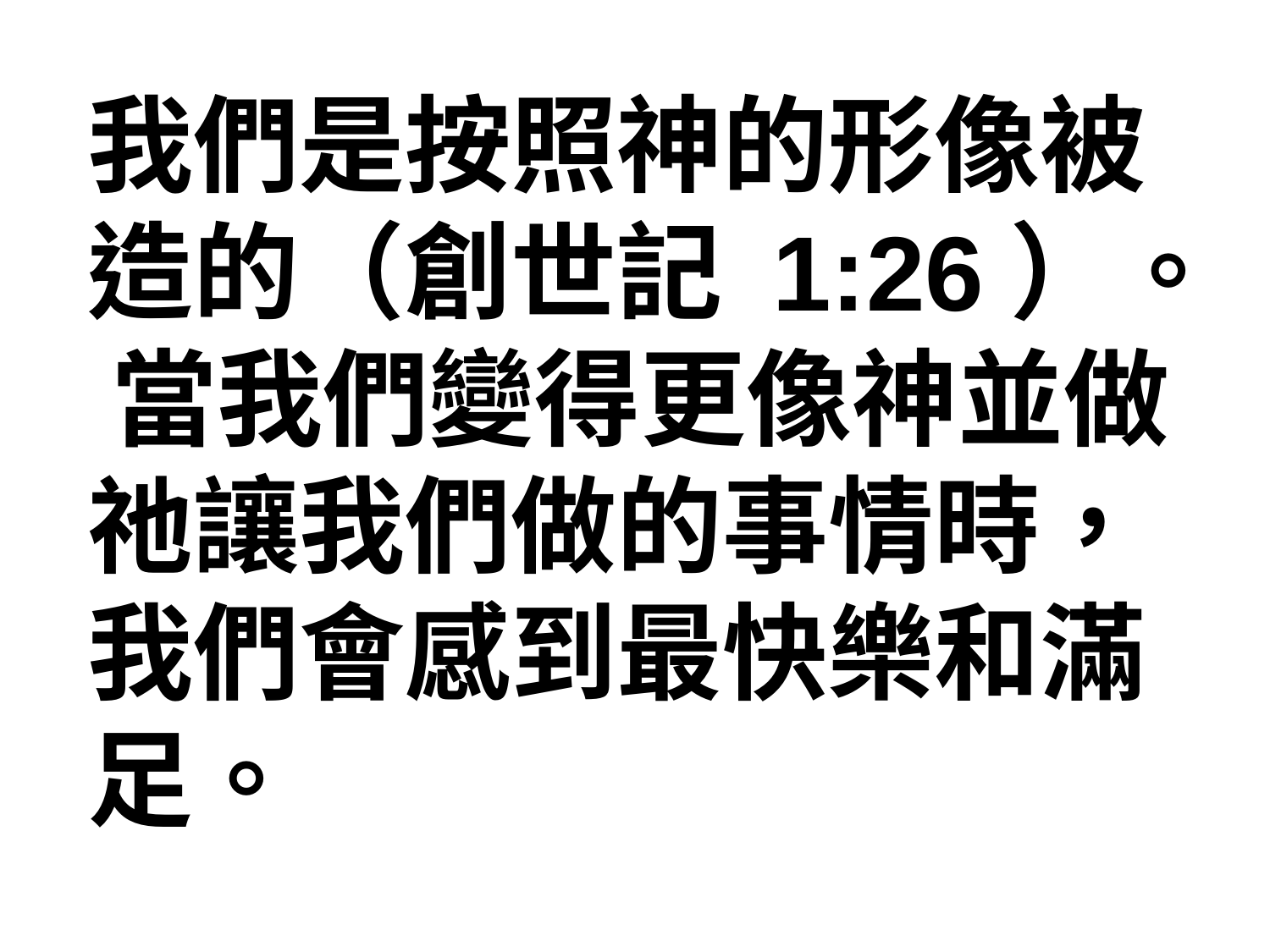

我們是按照神的形像被造的（創世記 1:26）。 當我們變得更像神並做祂讓我們做的事情時，我們會感到最快樂和滿足。